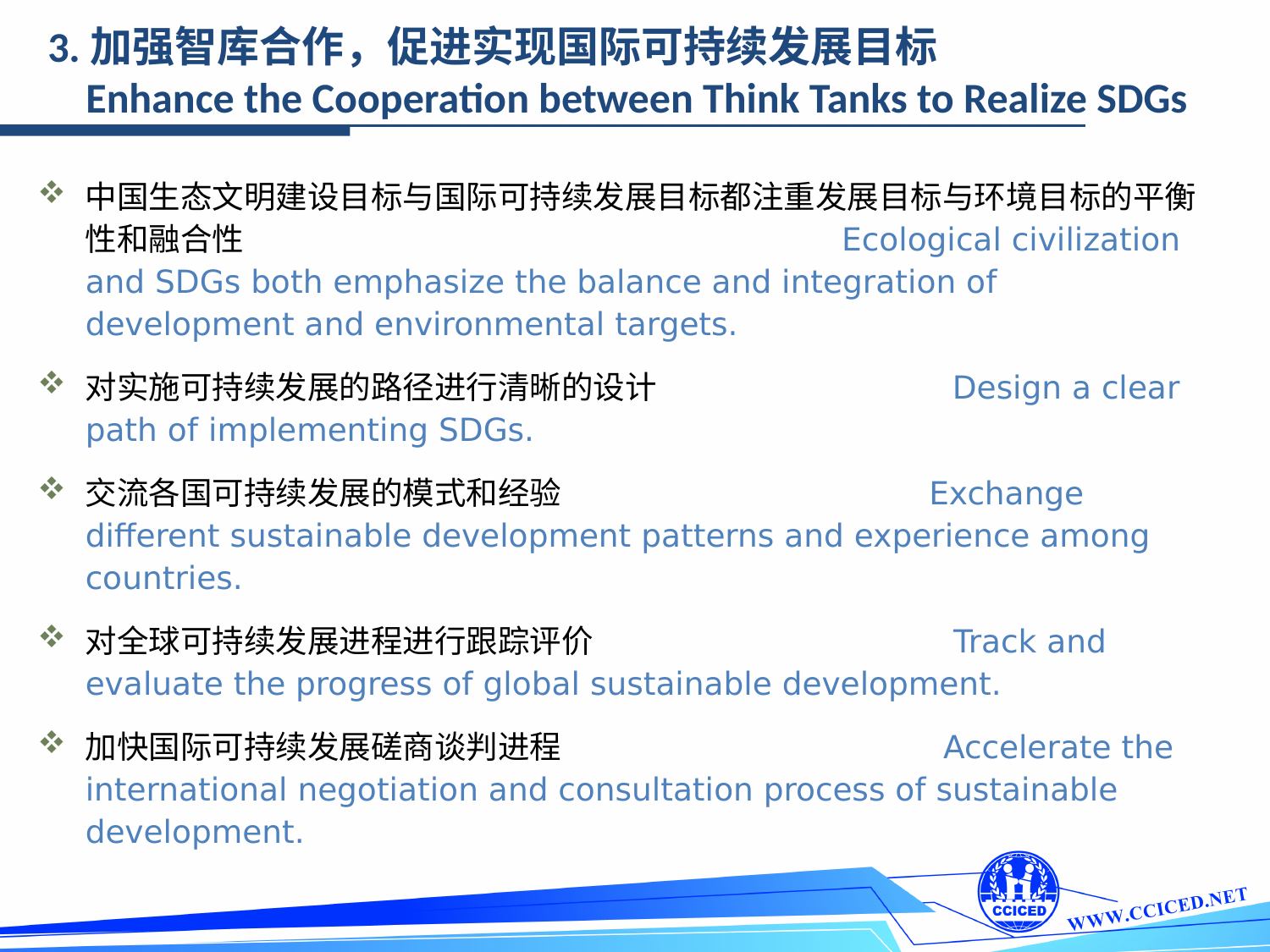

3.加强智库合作，促进实现国际可持续发展目标
    Enhance the Cooperation between Think Tanks to Realize SDGs
中国生态文明建设目标与国际可持续发展目标都注重发展目标与环境目标的平衡性和融合性                                                                                  Ecological civilization and SDGs both emphasize the balance and integration of development and environmental targets.
对实施可持续发展的路径进行清晰的设计                                        Design a clear path of implementing SDGs.
交流各国可持续发展的模式和经验                                                  Exchange different sustainable development patterns and experience among countries.
对全球可持续发展进程进行跟踪评价                                                 Track and evaluate the progress of global sustainable development.
加快国际可持续发展磋商谈判进程                                                    Accelerate the international negotiation and consultation process of sustainable development.